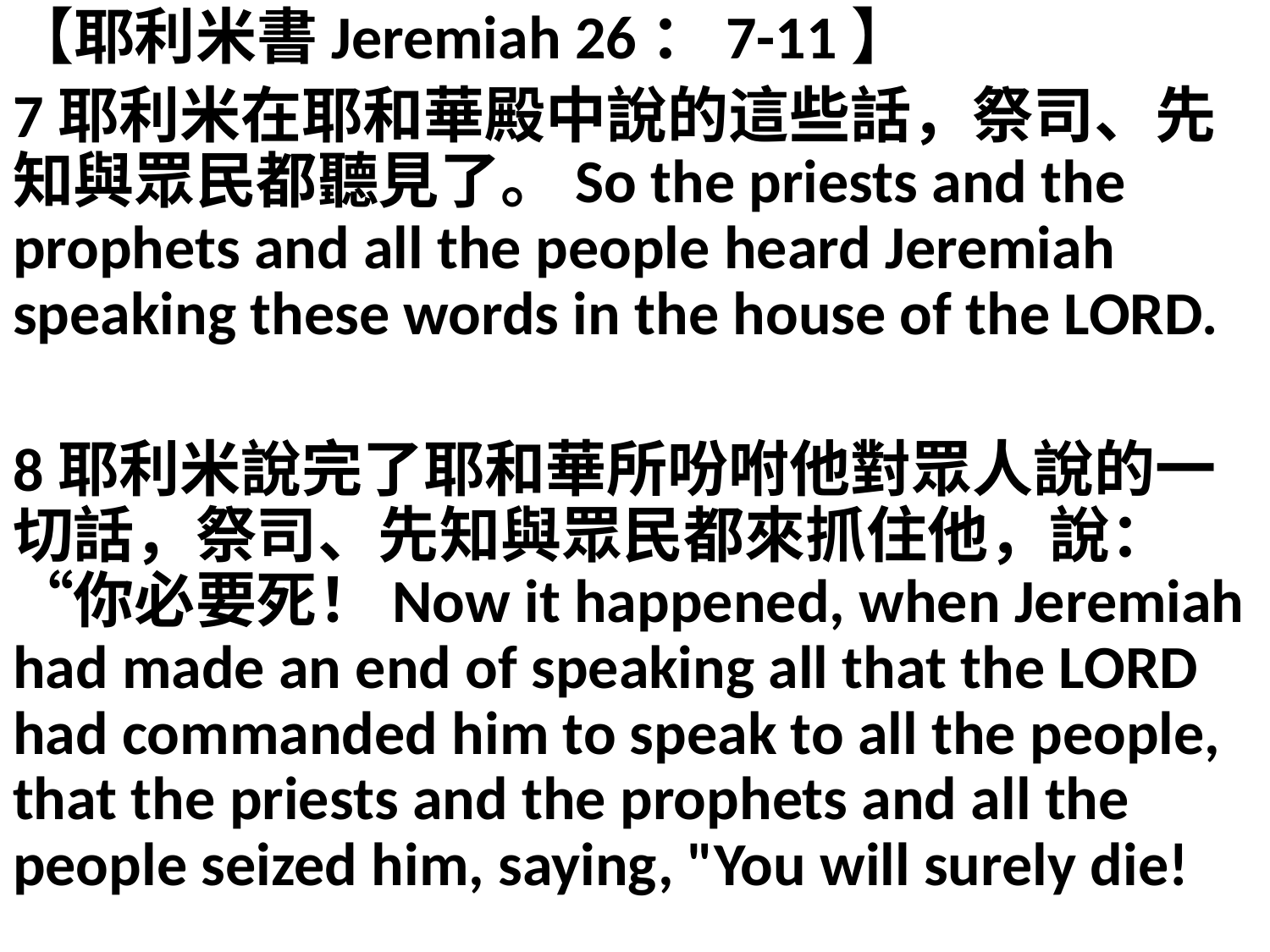

【耶利米書Jeremiah 26：7-11】
7耶利米在耶和華殿中說的這些話，祭司、先知與眾民都聽見了。So the priests and the prophets and all the people heard Jeremiah speaking these words in the house of the LORD.

8耶利米說完了耶和華所吩咐他對眾人說的一切話，祭司、先知與眾民都來抓住他，說：“你必要死！Now it happened, when Jeremiah had made an end of speaking all that the LORD had commanded him to speak to all the people, that the priests and the prophets and all the people seized him, saying, "You will surely die!